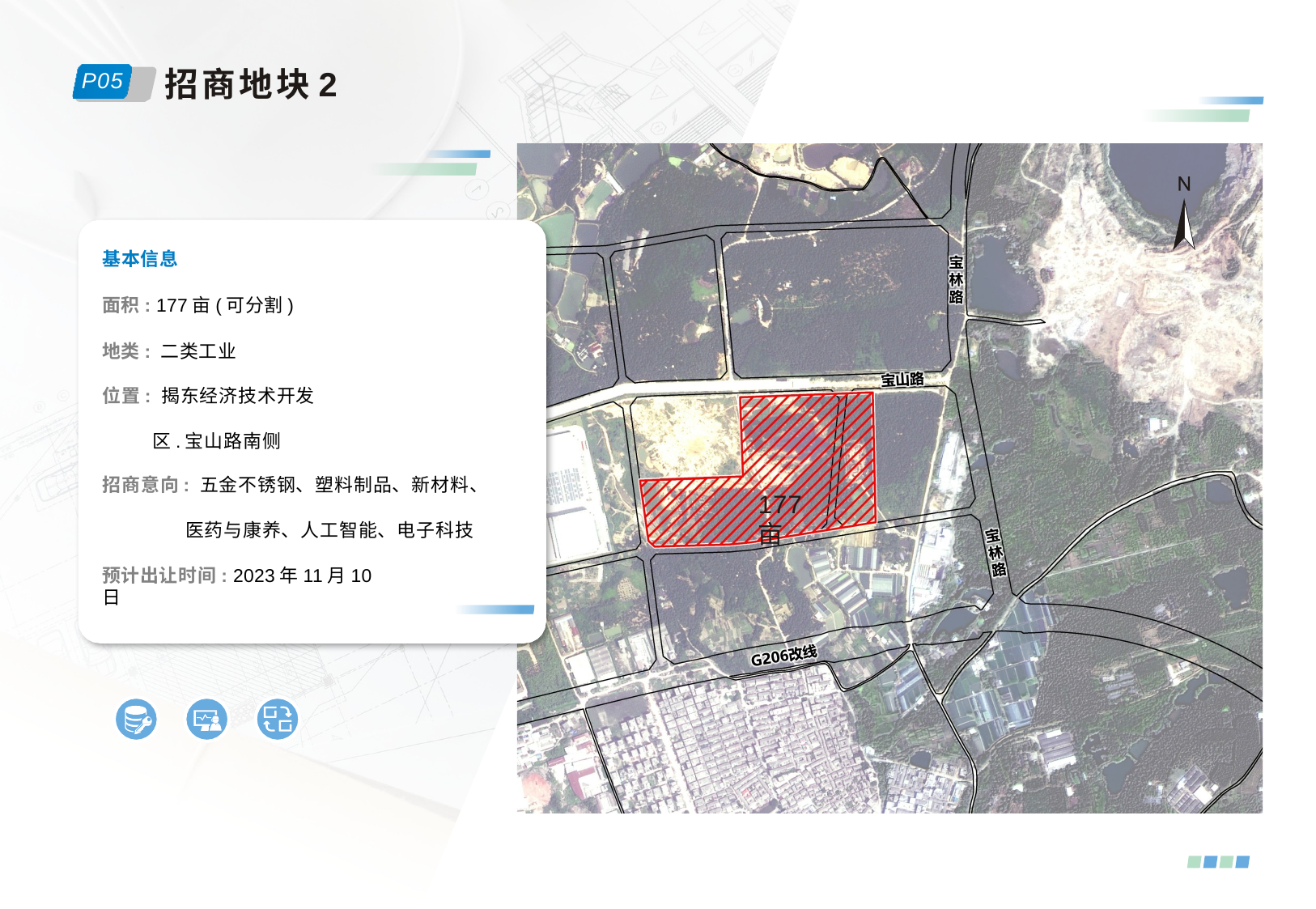

# 招商地块2

P05

基本信息

面积: 177亩(可分割)

地类: 二类工业
位置: 揭东经济技术开发区.宝山路南侧
招商意向: 五金不锈钢、塑料制品、新材料、医药与康养、人工智能、电子科技
177亩
预计出让时间: 2023年11月10日